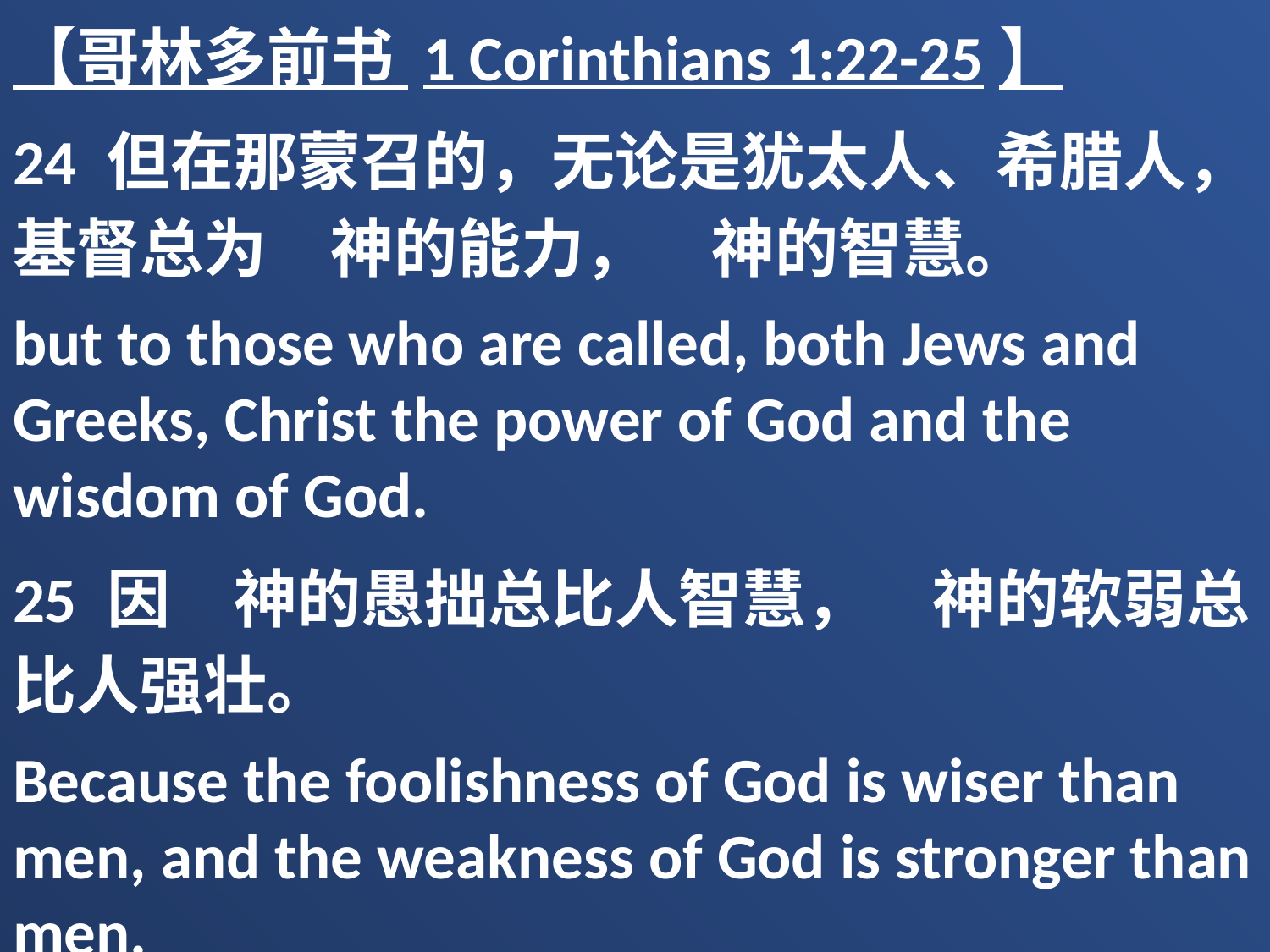

【哥林多前书 1 Corinthians 1:22-25】
24 但在那蒙召的，无论是犹太人、希腊人，基督总为　神的能力，　神的智慧。
but to those who are called, both Jews and Greeks, Christ the power of God and the wisdom of God.
25 因　神的愚拙总比人智慧，　神的软弱总比人强壮。
Because the foolishness of God is wiser than men, and the weakness of God is stronger than men.